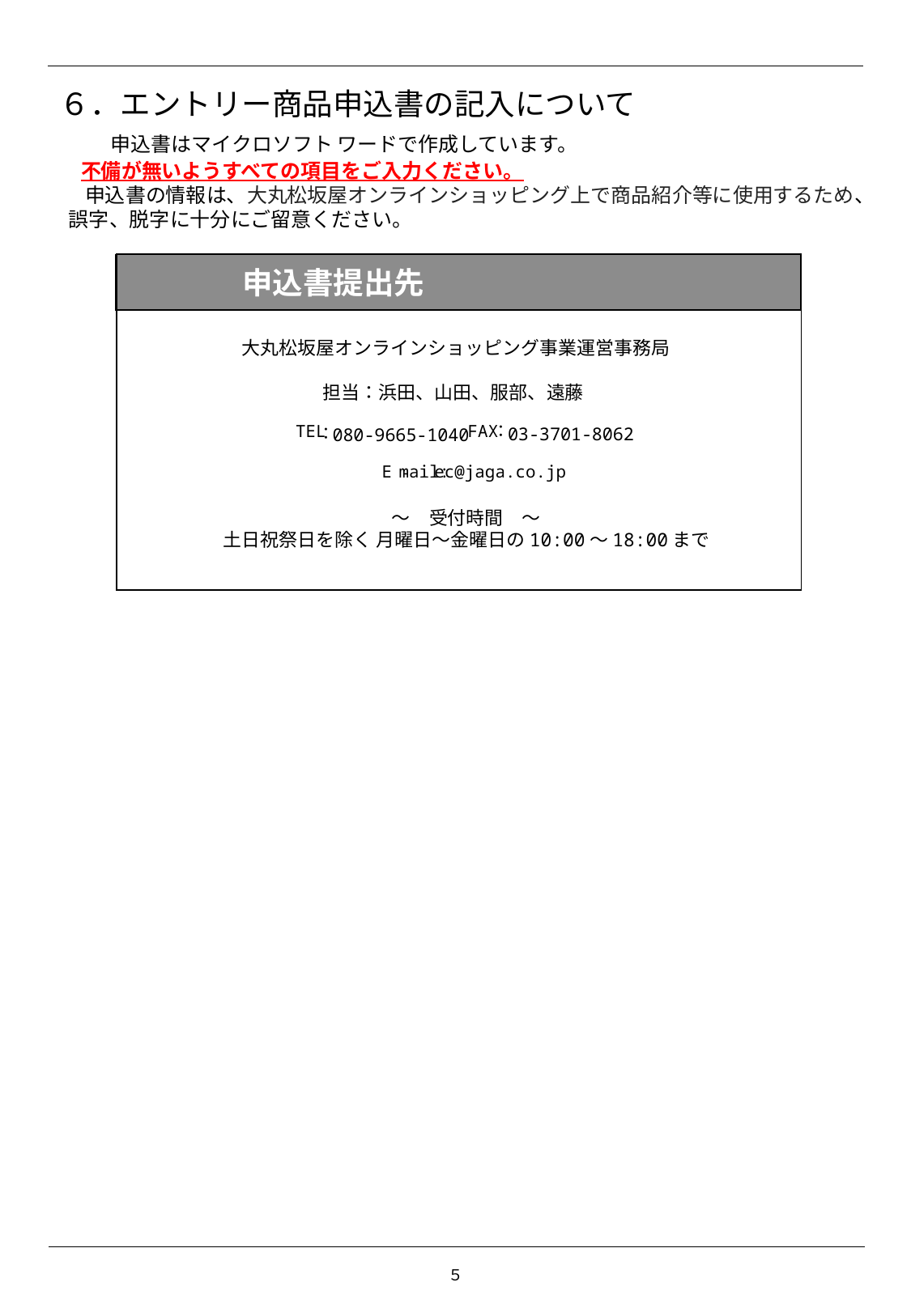

６．エントリー商品申込書の記入について
　   申込書はマイクロソフト ワードで作成しています。
                                                                      不備が無いようすべての項目をご入力ください。
　                                                             申込書の情報は、大丸松坂屋オンラインショッピング上で商品紹介等に使用するため、
                                                                   誤字、脱字に十分にご留意ください。

大丸松坂屋オンラインショッピング事業運営事務局

TEL
FAX
：

E
mail:
ec@jaga.co.jp
-

                申込書提出先
担当：浜田、山田、服部、遠藤
03-3701-8062
080-9665-1040
：
～　受付時間　～
土日祝祭日を除く 月曜日～金曜日の10:00～18:00まで
５